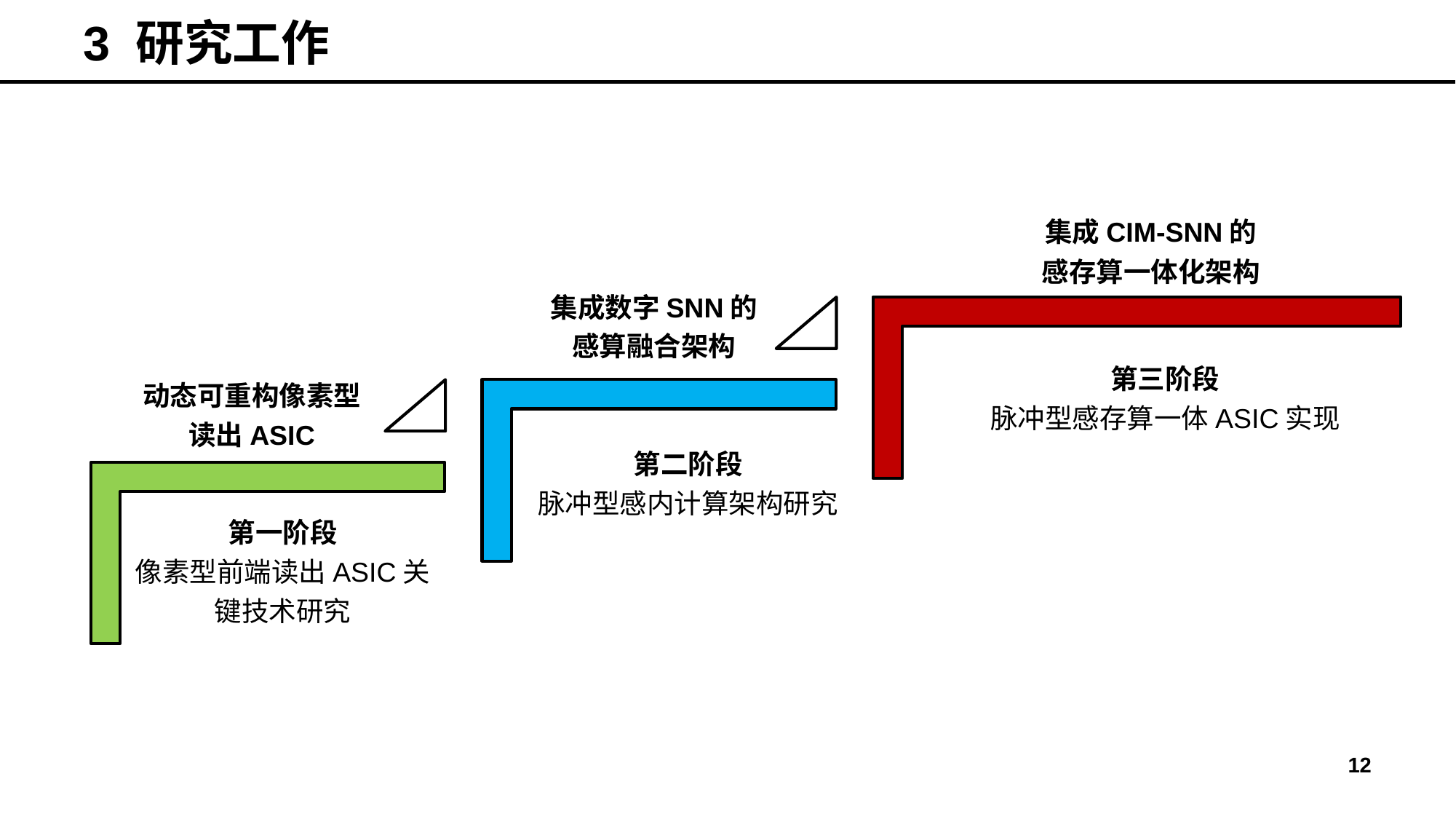

# 3 研究工作
集成CIM-SNN的感存算一体化架构
集成数字SNN的感算融合架构

第三阶段
脉冲型感存算一体ASIC实现
动态可重构像素型读出ASIC
第二阶段
脉冲型感内计算架构研究
第一阶段
像素型前端读出ASIC关键技术研究

12